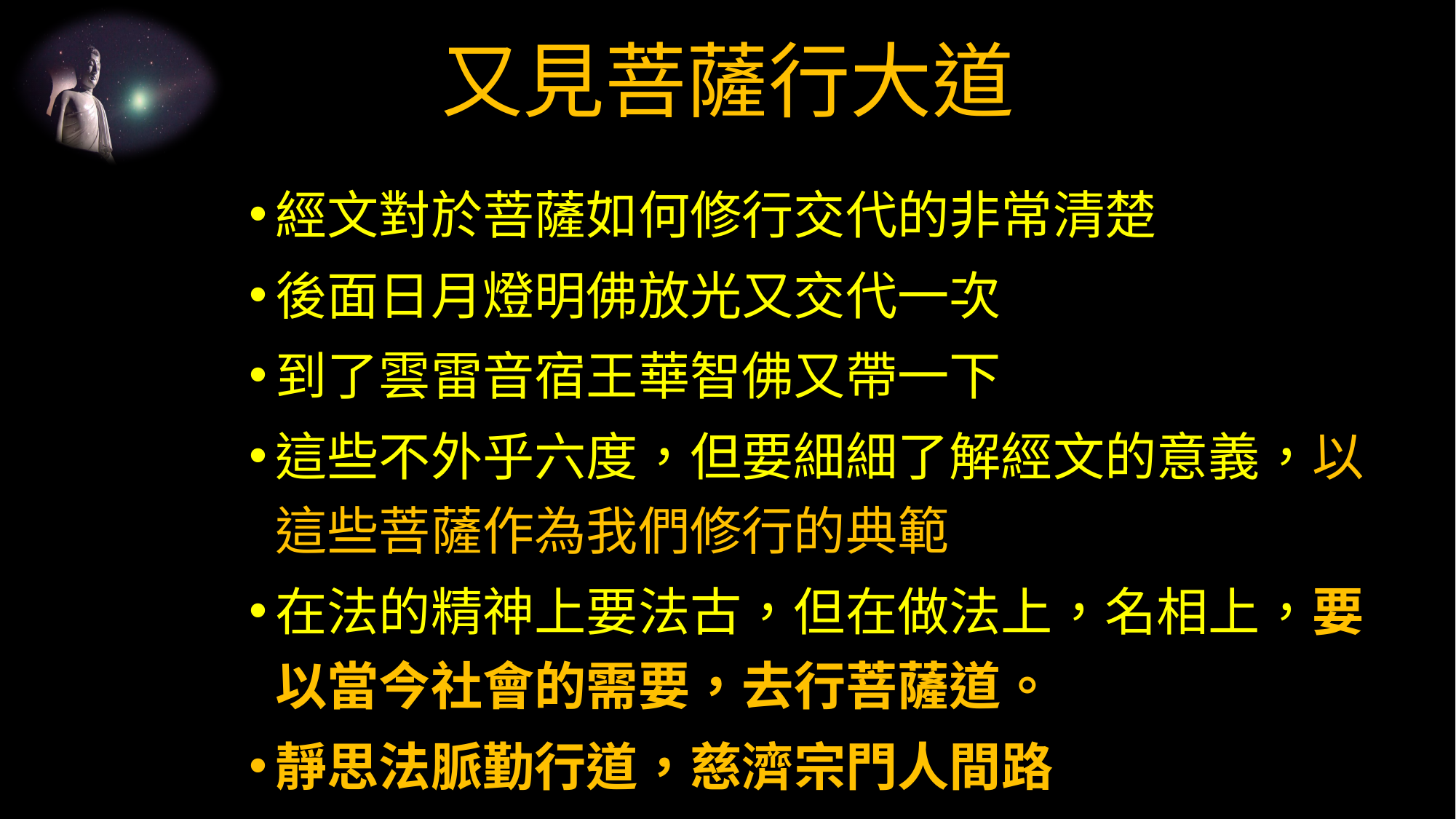

# 又見菩薩行大道
經文對於菩薩如何修行交代的非常清楚
後面日月燈明佛放光又交代一次
到了雲雷音宿王華智佛又帶一下
這些不外乎六度，但要細細了解經文的意義，以這些菩薩作為我們修行的典範
在法的精神上要法古，但在做法上，名相上，要以當今社會的需要，去行菩薩道。
靜思法脈勤行道，慈濟宗門人間路